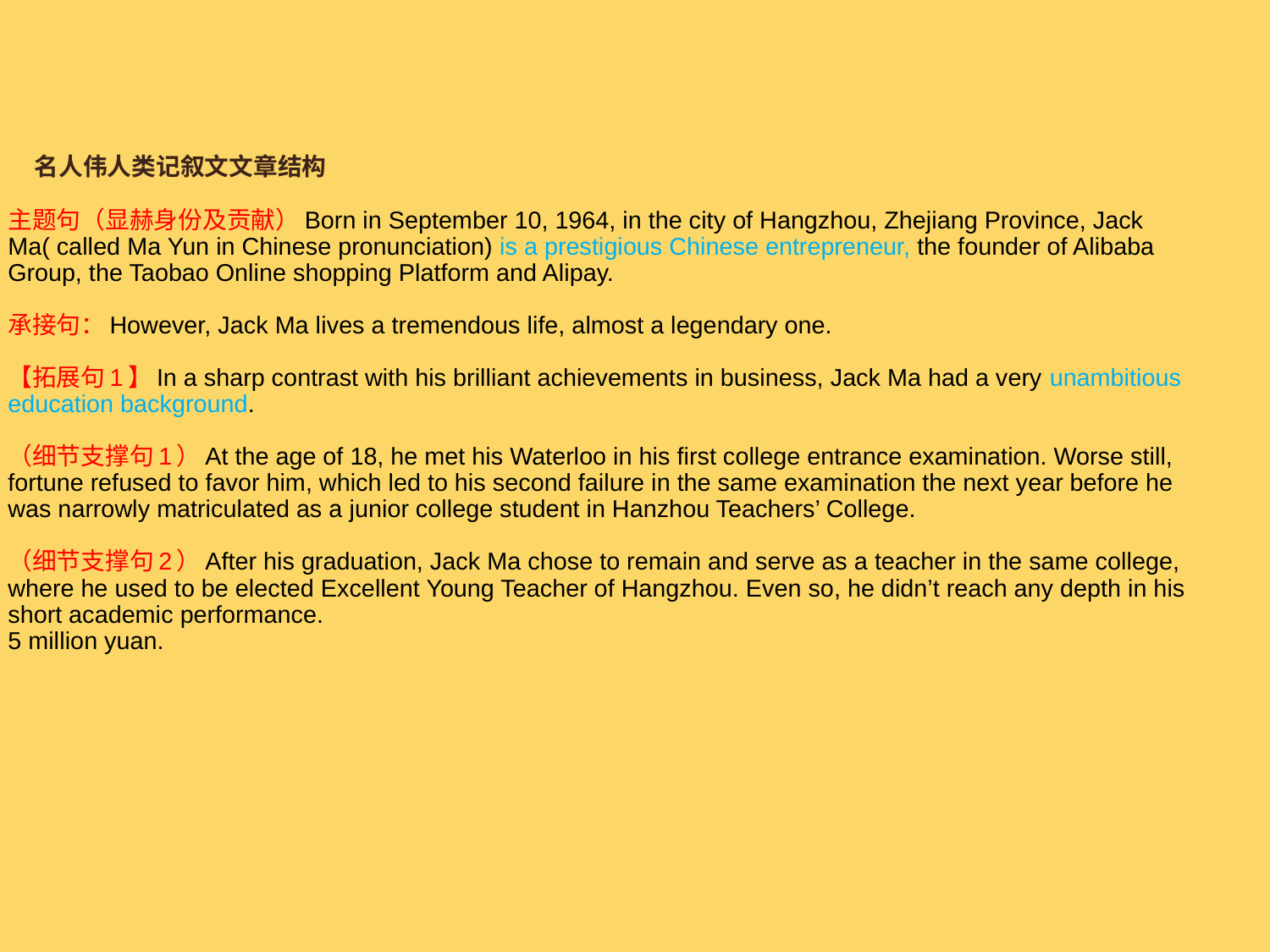

名人伟人类记叙文文章结构
主题句（显赫身份及贡献）Born in September 10, 1964, in the city of Hangzhou, Zhejiang Province, Jack Ma( called Ma Yun in Chinese pronunciation) is a prestigious Chinese entrepreneur, the founder of Alibaba Group, the Taobao Online shopping Platform and Alipay.
承接句：However, Jack Ma lives a tremendous life, almost a legendary one.
【拓展句1】In a sharp contrast with his brilliant achievements in business, Jack Ma had a very unambitious education background.
（细节支撑句1）At the age of 18, he met his Waterloo in his first college entrance examination. Worse still, fortune refused to favor him, which led to his second failure in the same examination the next year before he was narrowly matriculated as a junior college student in Hanzhou Teachers’ College.
（细节支撑句2）After his graduation, Jack Ma chose to remain and serve as a teacher in the same college, where he used to be elected Excellent Young Teacher of Hangzhou. Even so, he didn’t reach any depth in his short academic performance.
5 million yuan.